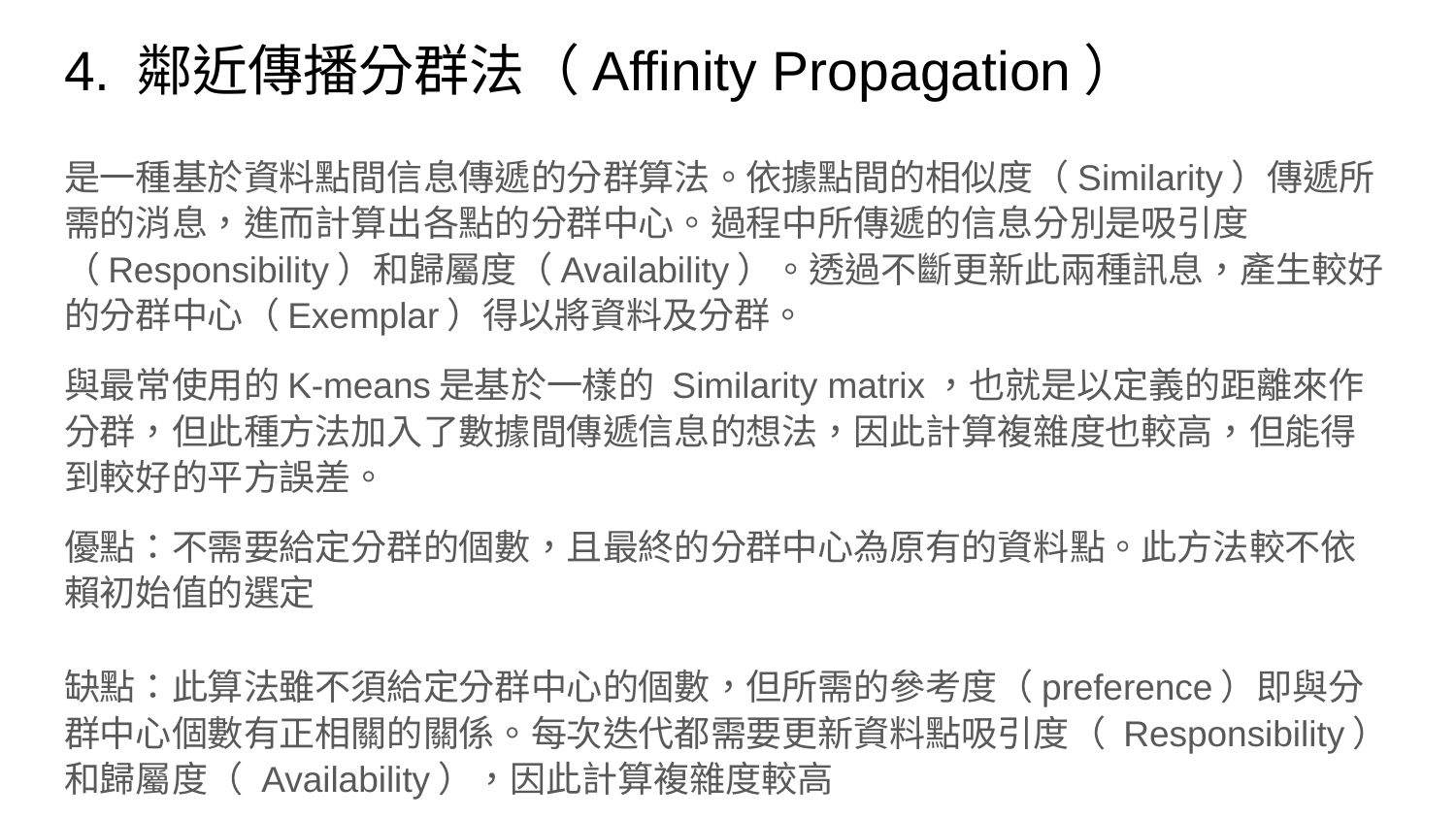

# 4. 鄰近傳播分群法（Affinity Propagation）

是一種基於資料點間信息傳遞的分群算法。依據點間的相似度（Similarity）傳遞所需的消息，進而計算出各點的分群中心。過程中所傳遞的信息分別是吸引度（Responsibility）和歸屬度（Availability）。透過不斷更新此兩種訊息，產生較好的分群中心（Exemplar）得以將資料及分群。
與最常使用的K-means是基於一樣的 Similarity matrix，也就是以定義的距離來作分群，但此種方法加入了數據間傳遞信息的想法，因此計算複雜度也較高，但能得到較好的平方誤差。
優點：不需要給定分群的個數，且最終的分群中心為原有的資料點。此方法較不依賴初始值的選定
缺點：此算法雖不須給定分群中心的個數，但所需的參考度（preference）即與分群中心個數有正相關的關係。每次迭代都需要更新資料點吸引度（ Responsibility）和歸屬度（ Availability），因此計算複雜度較高